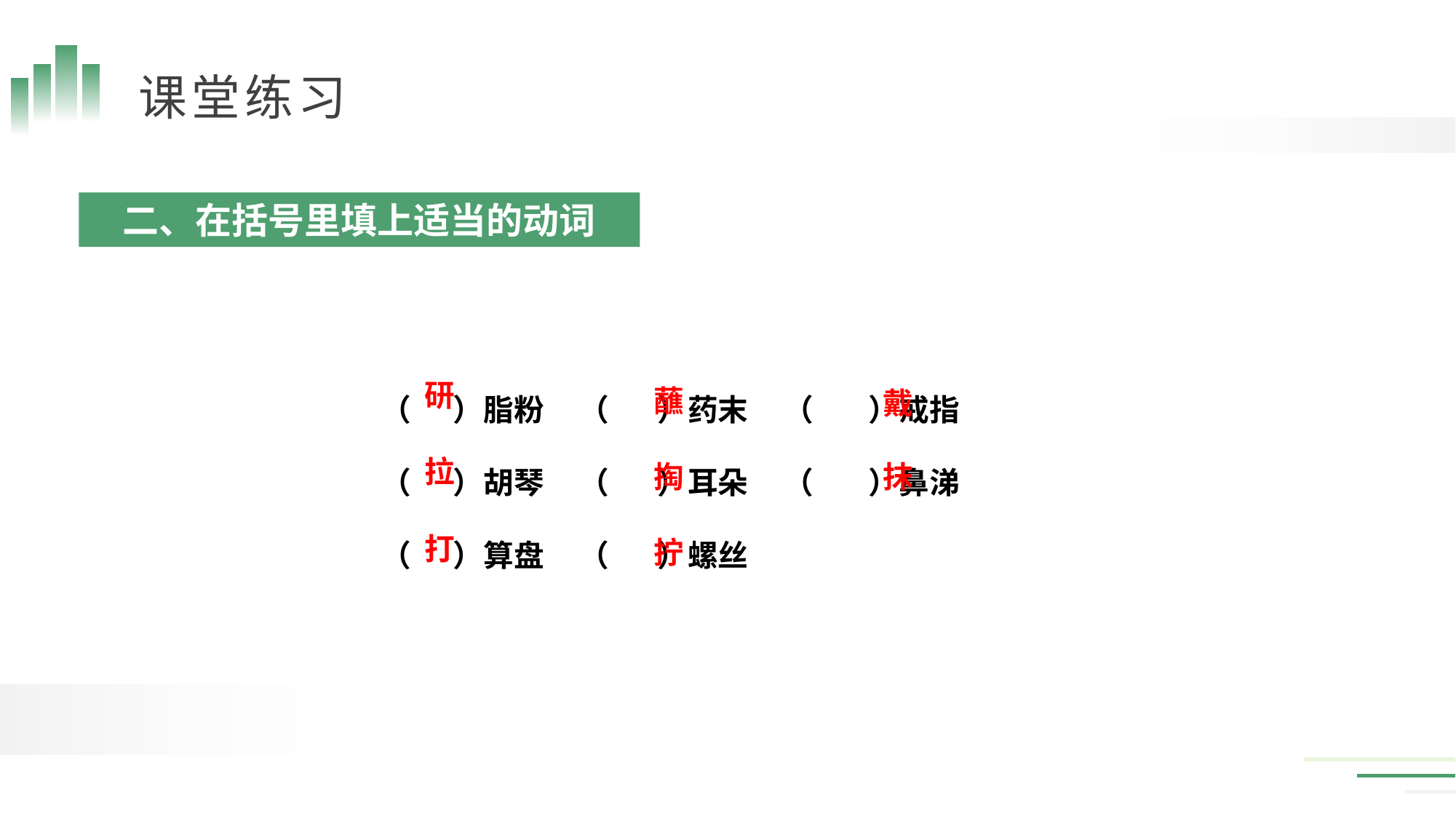

二、在括号里填上适当的动词
（      ）脂粉     （       ）药末     （        ）戒指
（      ）胡琴     （       ）耳朵     （        ）鼻涕
（      ）算盘     （       ）螺丝
研
蘸
戴
拉
掏
抹
打
拧